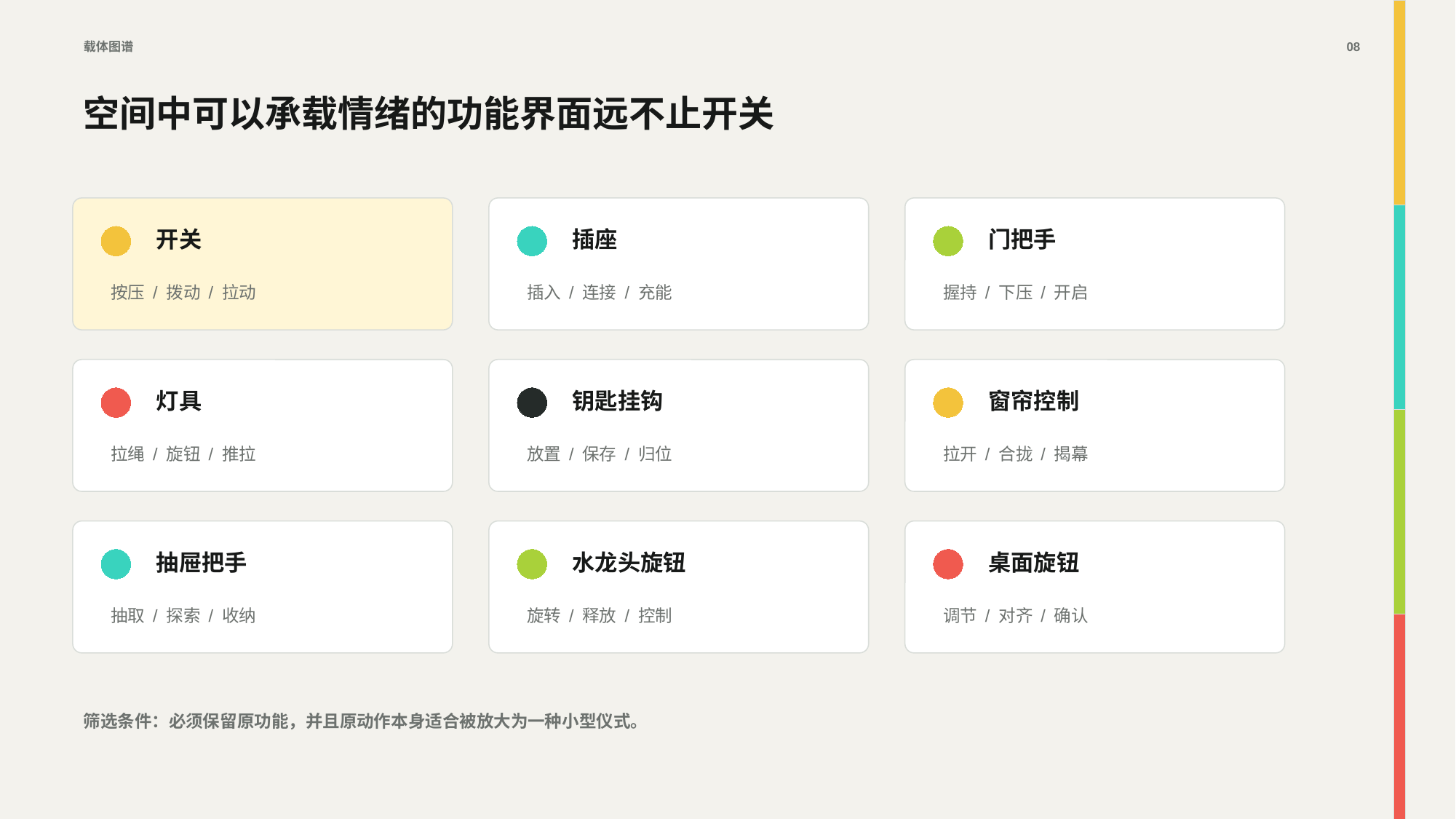

载体图谱
08
空间中可以承载情绪的功能界面远不止开关

开关
插座
门把手

按压 / 拨动 / 拉动
插入 / 连接 / 充能
握持 / 下压 / 开启

灯具
钥匙挂钩
窗帘控制

拉绳 / 旋钮 / 推拉
放置 / 保存 / 归位
拉开 / 合拢 / 揭幕

抽屉把手
水龙头旋钮
桌面旋钮

抽取 / 探索 / 收纳
旋转 / 释放 / 控制
调节 / 对齐 / 确认

筛选条件：必须保留原功能，并且原动作本身适合被放大为一种小型仪式。